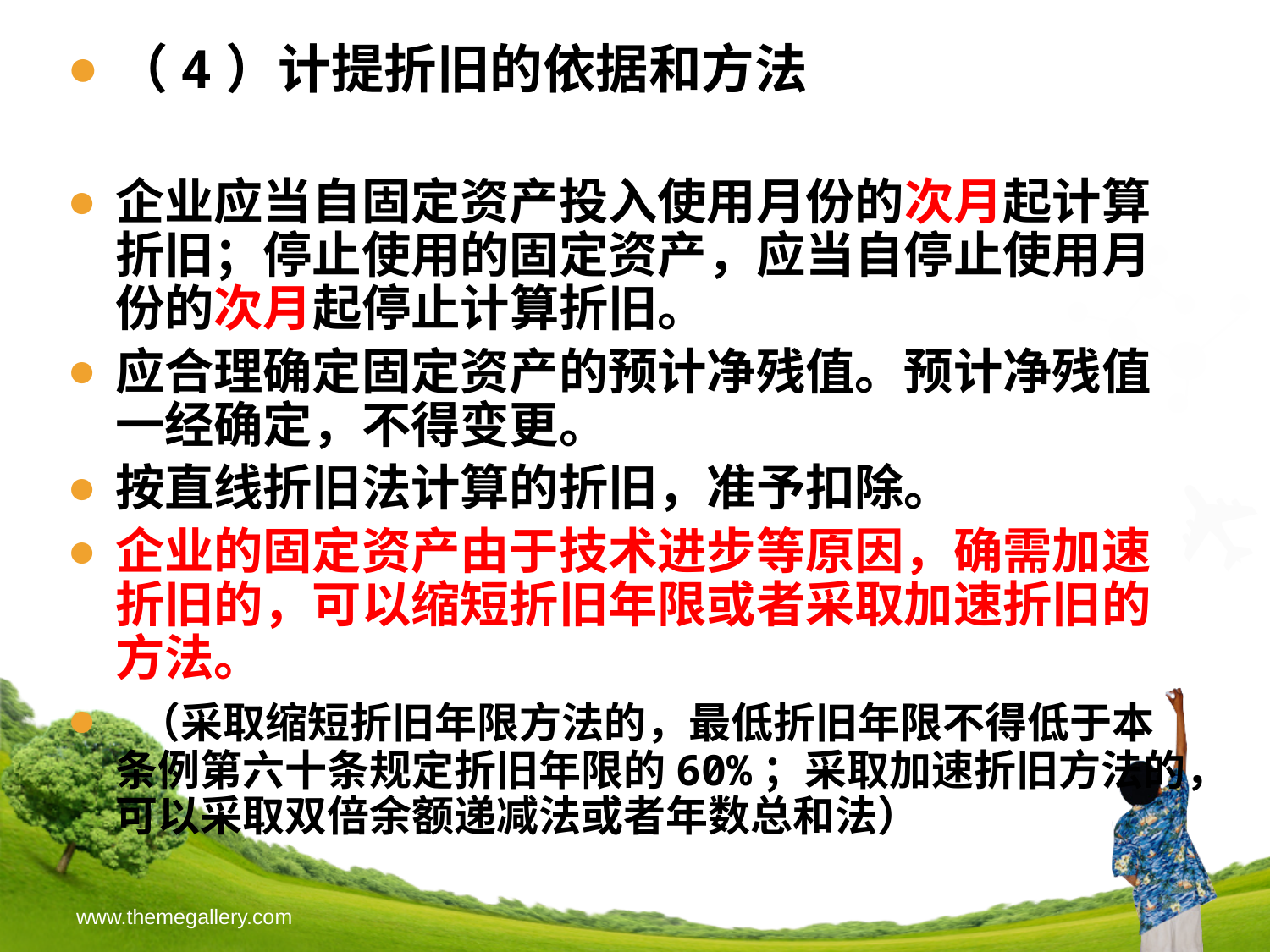

（4）计提折旧的依据和方法

企业应当自固定资产投入使用月份的次月起计算折旧；停止使用的固定资产，应当自停止使用月份的次月起停止计算折旧。
应合理确定固定资产的预计净残值。预计净残值一经确定，不得变更。
按直线折旧法计算的折旧，准予扣除。
企业的固定资产由于技术进步等原因，确需加速折旧的，可以缩短折旧年限或者采取加速折旧的方法。
 （采取缩短折旧年限方法的，最低折旧年限不得低于本条例第六十条规定折旧年限的60%；采取加速折旧方法的，可以采取双倍余额递减法或者年数总和法）

www.themegallery.com